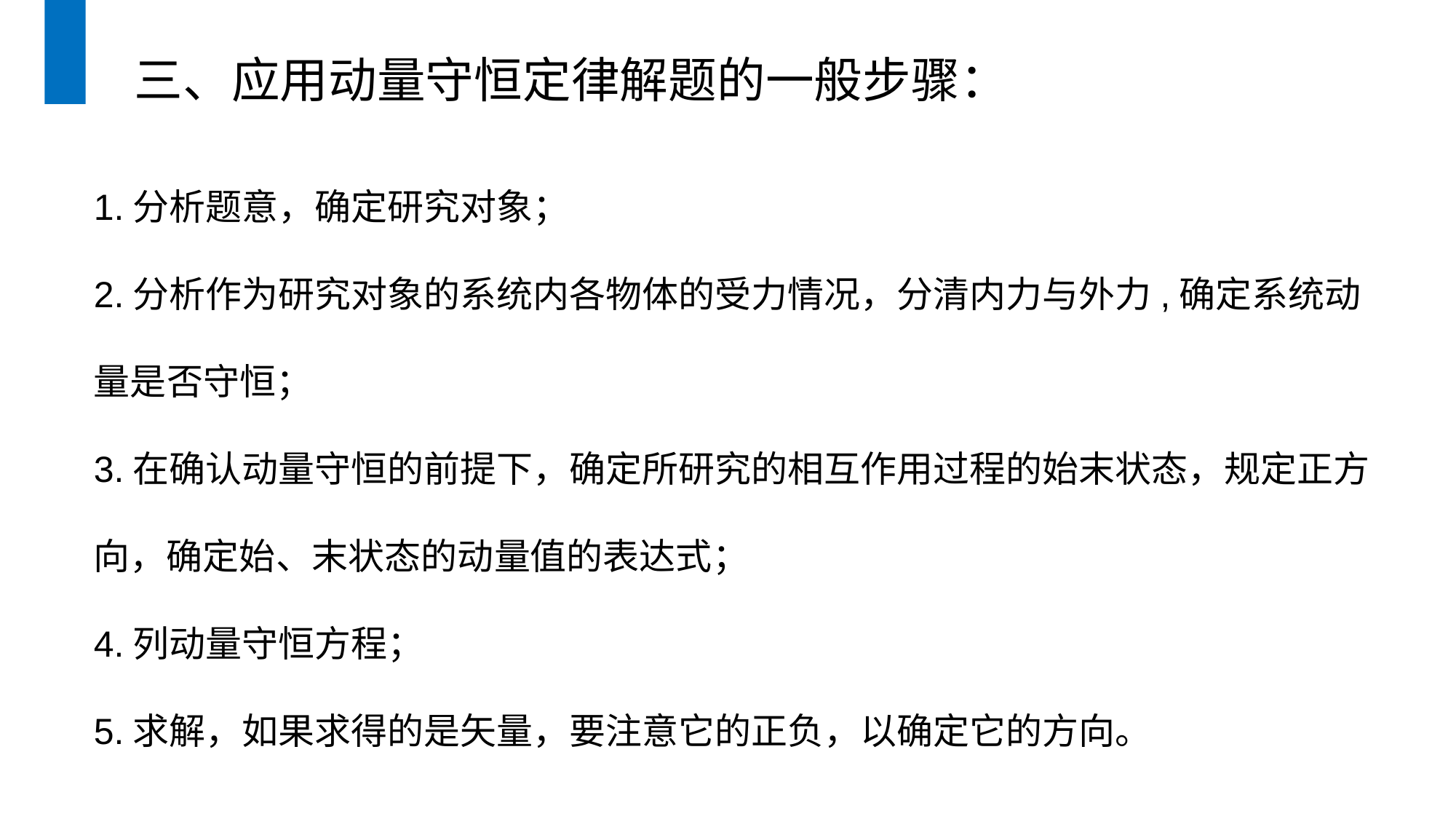

三、应用动量守恒定律解题的一般步骤：

1.分析题意，确定研究对象；
2.分析作为研究对象的系统内各物体的受力情况，分清内力与外力,确定系统动量是否守恒；
3.在确认动量守恒的前提下，确定所研究的相互作用过程的始末状态，规定正方向，确定始、末状态的动量值的表达式；
4.列动量守恒方程；
5.求解，如果求得的是矢量，要注意它的正负，以确定它的方向。